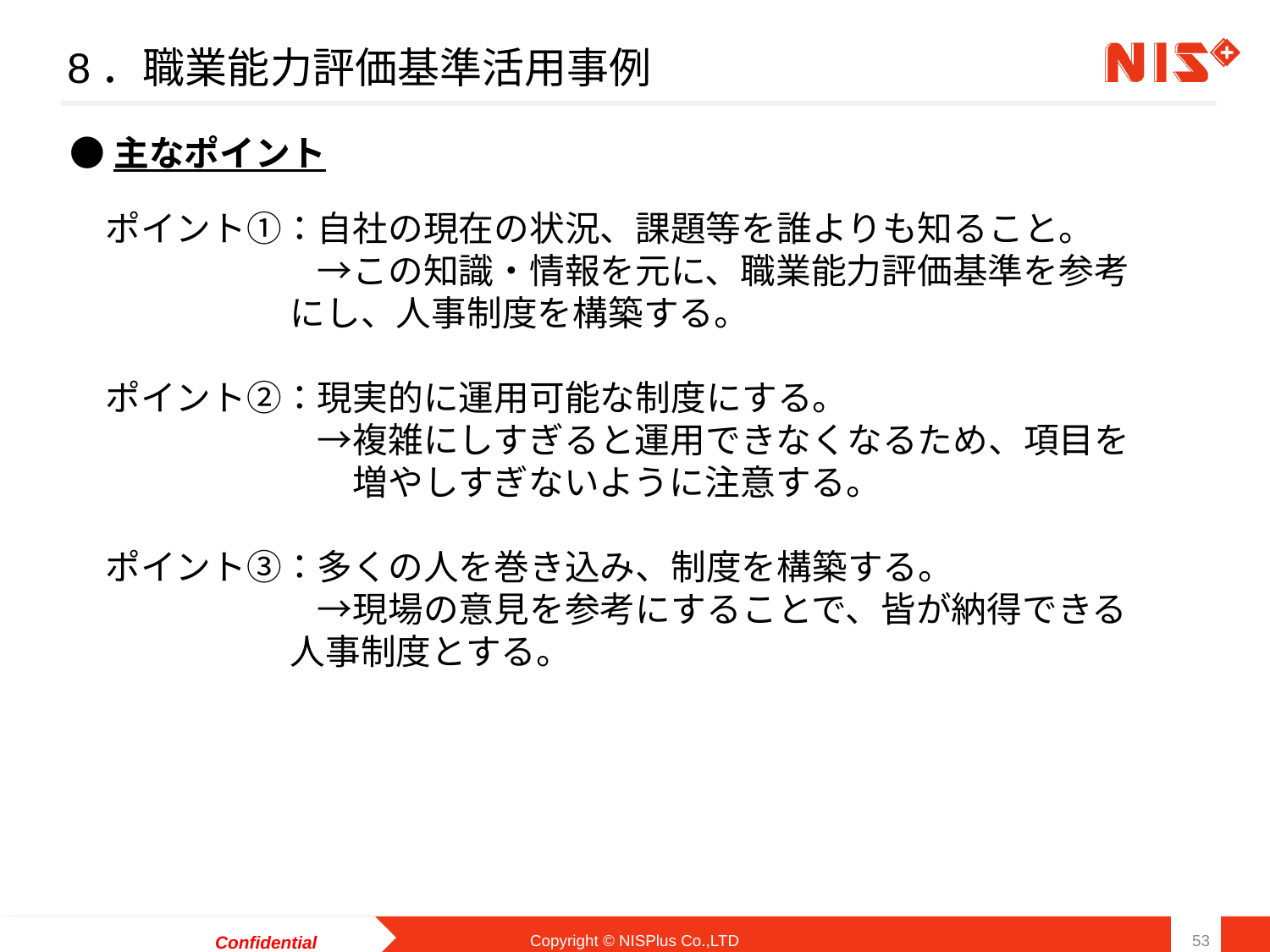

8．職業能力評価基準活用事例
●主なポイント
ポイント①：自社の現在の状況、課題等を誰よりも知ること。
　　　　　　→この知識・情報を元に、職業能力評価基準を参考
                  　にし、人事制度を構築する。

ポイント②：現実的に運用可能な制度にする。
　　　　　　→複雑にしすぎると運用できなくなるため、項目を
　　　　　　　増やしすぎないように注意する。

ポイント③：多くの人を巻き込み、制度を構築する。
　　　　　　→現場の意見を参考にすることで、皆が納得できる
                  　人事制度とする。
Copyright © NISPlus Co.,LTD
53